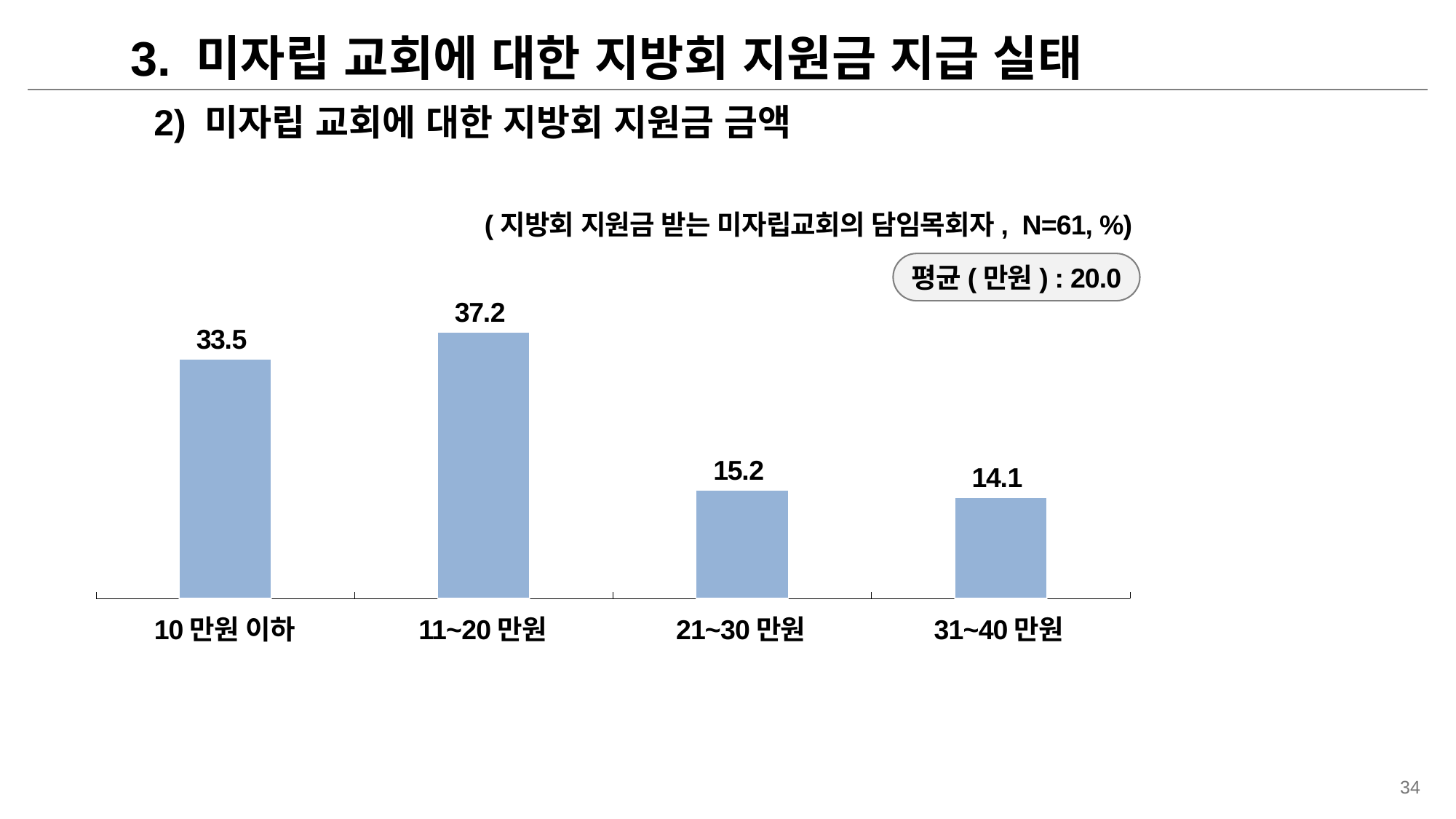

3. 미자립 교회에 대한 지방회 지원금 지급 실태
2) 미자립 교회에 대한 지방회 지원금 금액
(지방회 지원금 받는 미자립교회의 담임목회자,  N=61, %)

### Chart

| Category | 개신교인 |
|---|---|
평균(만원) : 20.0
| 10만원 이하 | 11~20만원 | 21~30만원 | 31~40만원 |
| --- | --- | --- | --- |